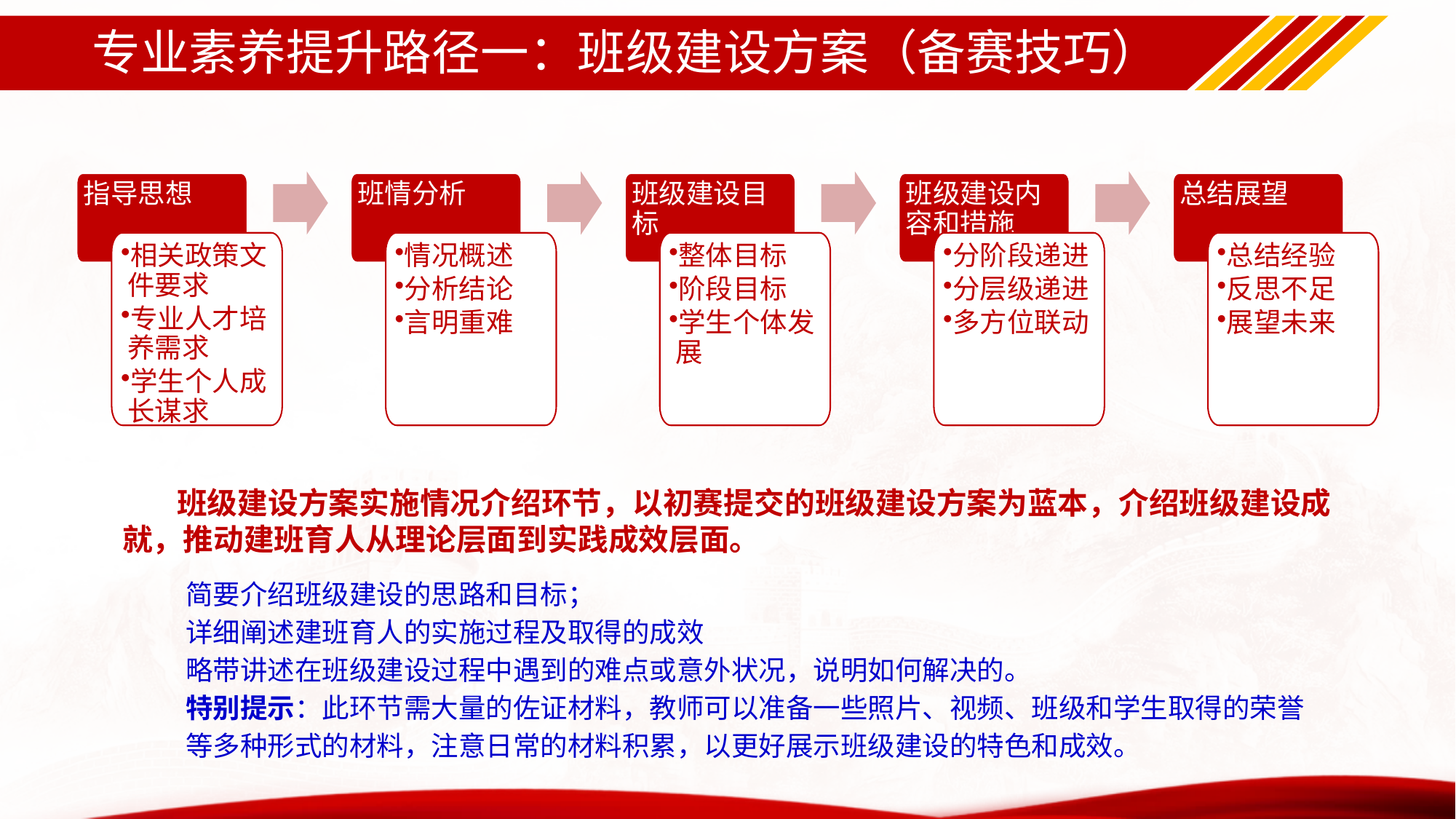

# 专业素养提升路径一：班级建设方案（备赛技巧）

指导思想
班情分析
班级建设目标
班级建设内容和措施
总结展望
整体目标
阶段目标
学生个体发展
总结经验
反思不足
展望未来
相关政策文件要求
专业人才培养需求
学生个人成长谋求
情况概述
分析结论
言明重难
分阶段递进
分层级递进
多方位联动
班级建设方案实施情况介绍环节，以初赛提交的班级建设方案为蓝本，介绍班级建设成就，推动建班育人从理论层面到实践成效层面。
简要介绍班级建设的思路和目标；
详细阐述建班育人的实施过程及取得的成效
略带讲述在班级建设过程中遇到的难点或意外状况，说明如何解决的。
特别提示：此环节需大量的佐证材料，教师可以准备一些照片、视频、班级和学生取得的荣誉等多种形式的材料，注意日常的材料积累，以更好展示班级建设的特色和成效。